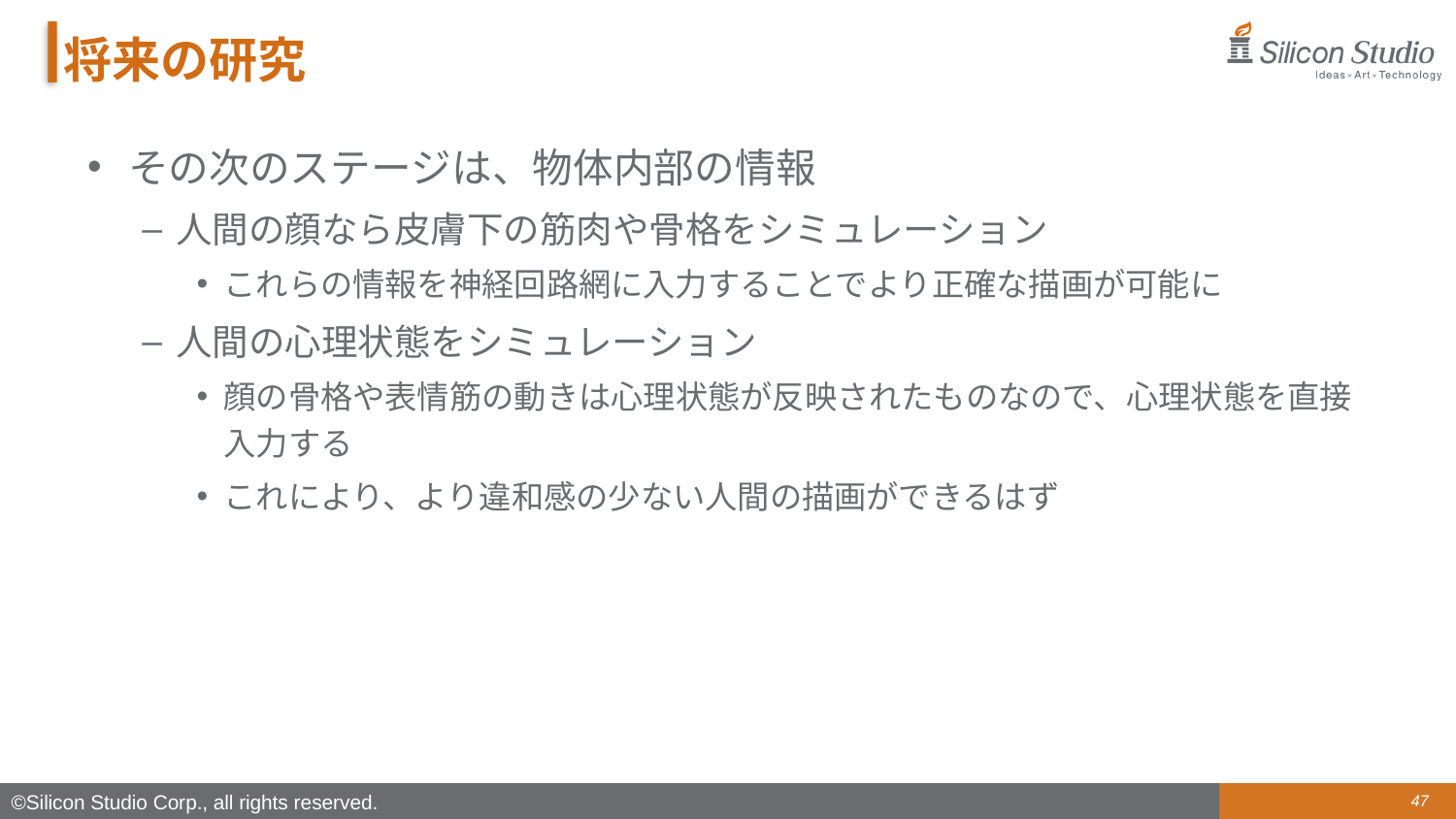

# 将来の研究
その次のステージは、物体内部の情報
人間の顔なら皮膚下の筋肉や骨格をシミュレーション
これらの情報を神経回路網に入力することでより正確な描画が可能に
人間の心理状態をシミュレーション
顔の骨格や表情筋の動きは心理状態が反映されたものなので、心理状態を直接入力する
これにより、より違和感の少ない人間の描画ができるはず